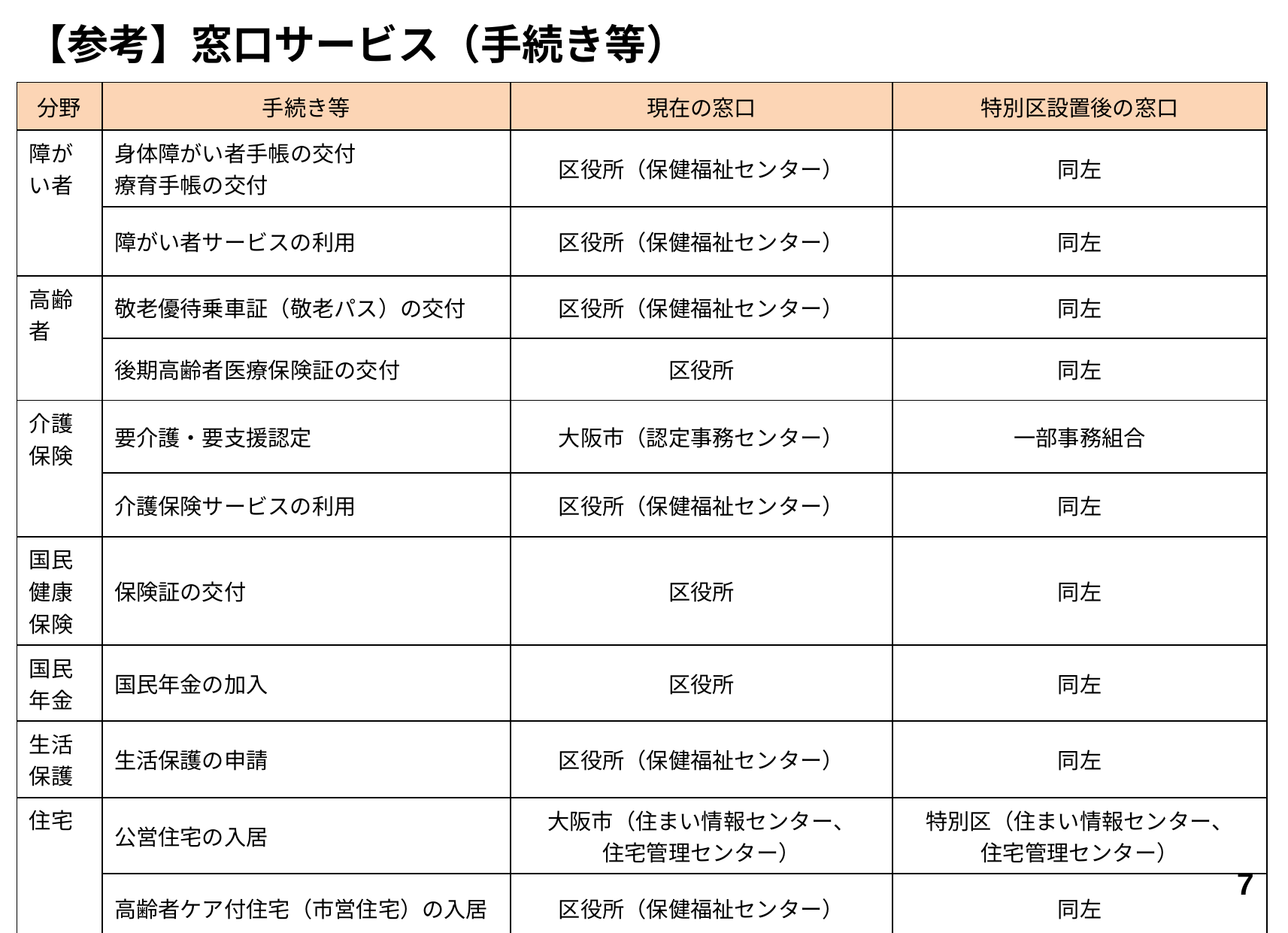

【参考】窓口サービス（手続き等）
| 分野 | 手続き等 | 現在の窓口 | 特別区設置後の窓口 |
| --- | --- | --- | --- |
| 障がい者 | 身体障がい者手帳の交付 療育手帳の交付 | 区役所（保健福祉センター） | 同左 |
|  | 障がい者サービスの利用 | 区役所（保健福祉センター） | 同左 |
| 高齢者 | 敬老優待乗車証（敬老パス）の交付 | 区役所（保健福祉センター） | 同左 |
|  | 後期高齢者医療保険証の交付 | 区役所 | 同左 |
| 介護保険 | 要介護・要支援認定 | 大阪市（認定事務センター） | 一部事務組合 |
|  | 介護保険サービスの利用 | 区役所（保健福祉センター） | 同左 |
| 国民健康保険 | 保険証の交付 | 区役所 | 同左 |
| 国民年金 | 国民年金の加入 | 区役所 | 同左 |
| 生活保護 | 生活保護の申請 | 区役所（保健福祉センター） | 同左 |
| 住宅 | 公営住宅の入居 | 大阪市（住まい情報センター、 住宅管理センター） | 特別区（住まい情報センター、 住宅管理センター） |
|  | 高齢者ケア付住宅（市営住宅）の入居 | 区役所（保健福祉センター） | 同左 |
7